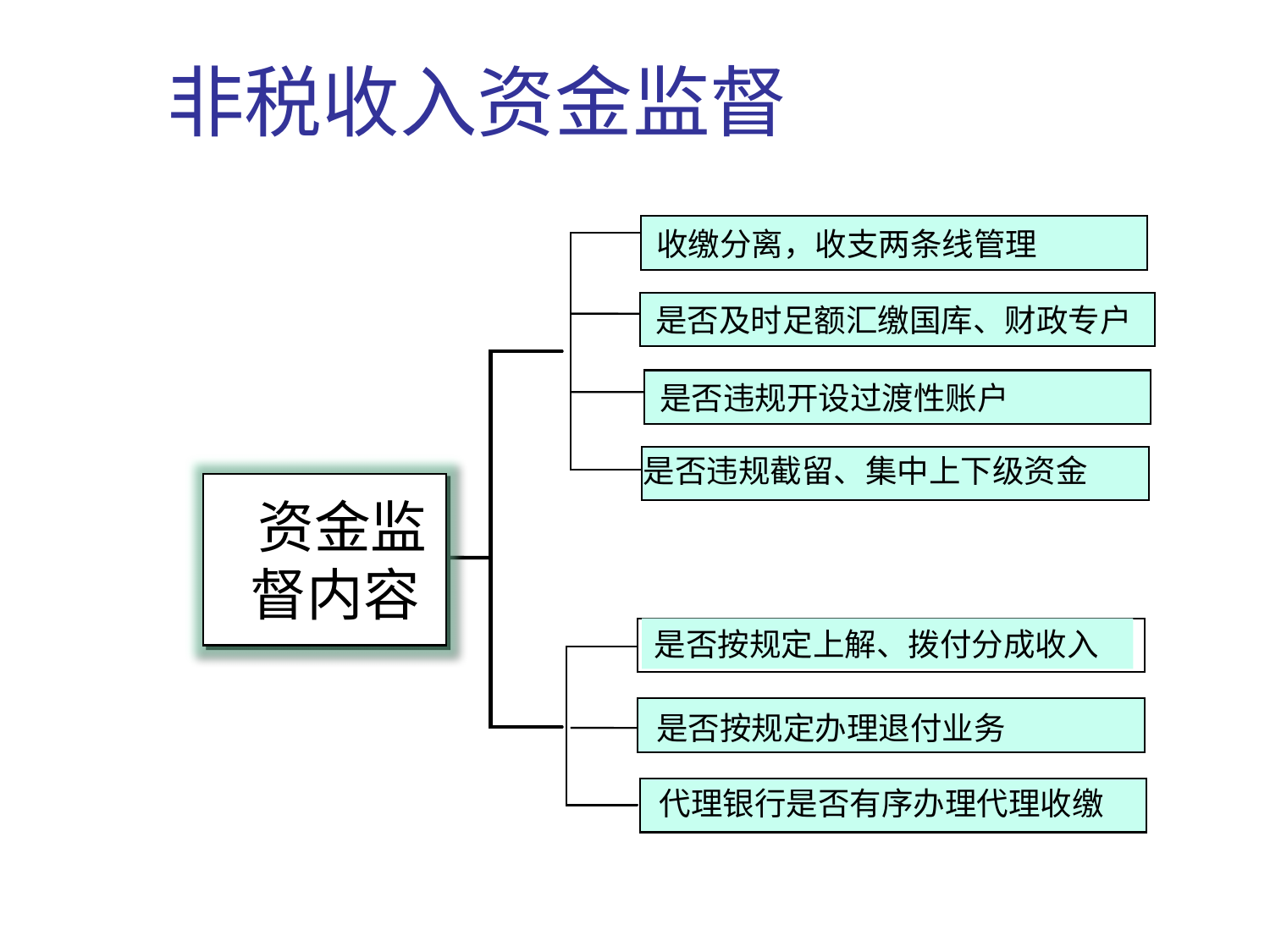

# 非税收入资金监督

收缴分离，收支两条线管理

是否及时足额汇缴国库、财政专户

是否违规开设过渡性账户

  资金监督内容

是否擅自超时限征收

是否擅自减佂、缓征、免征

项目监督内容

Text

Text

Text
是否违规截留、集中上下级资金
是否按规定上解、拨付分成收入
是否按规定办理退付业务
代理银行是否有序办理代理收缴